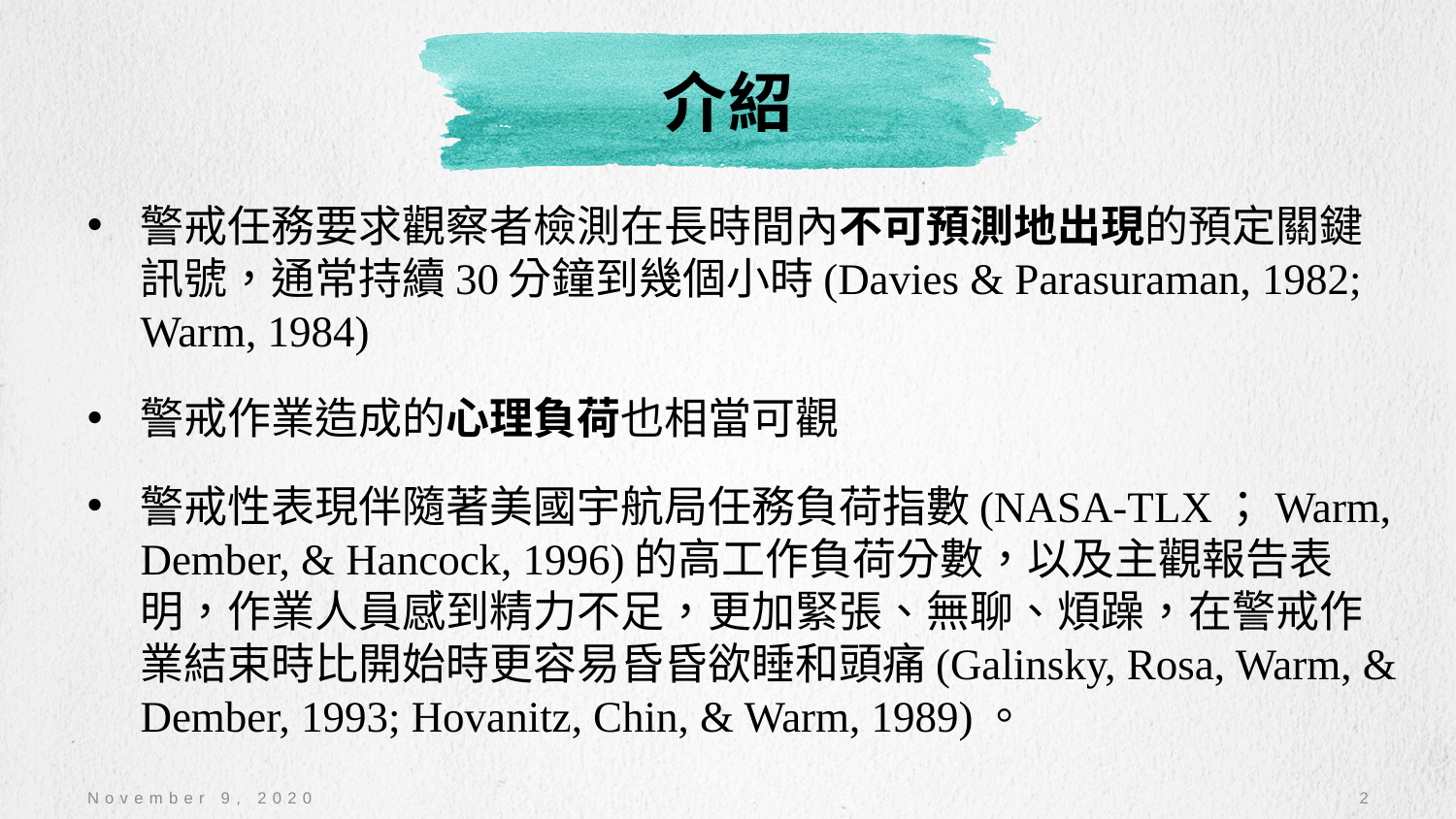

# 介紹
警戒任務要求觀察者檢測在長時間內不可預測地出現的預定關鍵訊號，通常持續30分鐘到幾個小時(Davies & Parasuraman, 1982; Warm, 1984)
警戒作業造成的心理負荷也相當可觀
警戒性表現伴隨著美國宇航局任務負荷指數(NASA-TLX；Warm, Dember, & Hancock, 1996)的高工作負荷分數，以及主觀報告表明，作業人員感到精力不足，更加緊張、無聊、煩躁，在警戒作業結束時比開始時更容易昏昏欲睡和頭痛(Galinsky, Rosa, Warm, & Dember, 1993; Hovanitz, Chin, & Warm, 1989)。
November 9, 2020
2